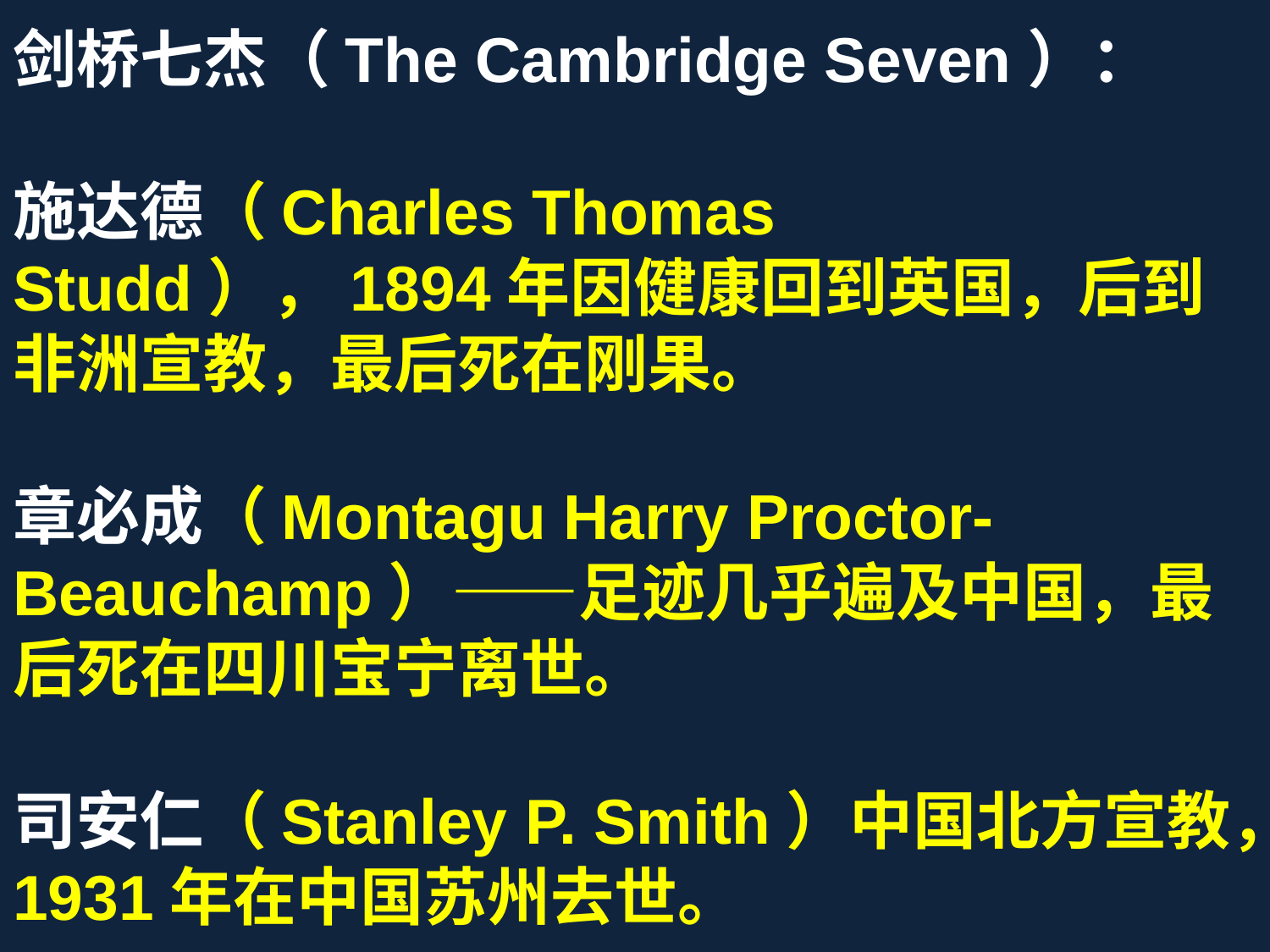

剑桥七杰（The Cambridge Seven）：
施达德（Charles Thomas Studd），1894年因健康回到英国，后到非洲宣教，最后死在刚果。
章必成（Montagu Harry Proctor-Beauchamp）——足迹几乎遍及中国，最后死在四川宝宁离世。
司安仁（Stanley P. Smith）中国北方宣教，1931年在中国苏州去世。